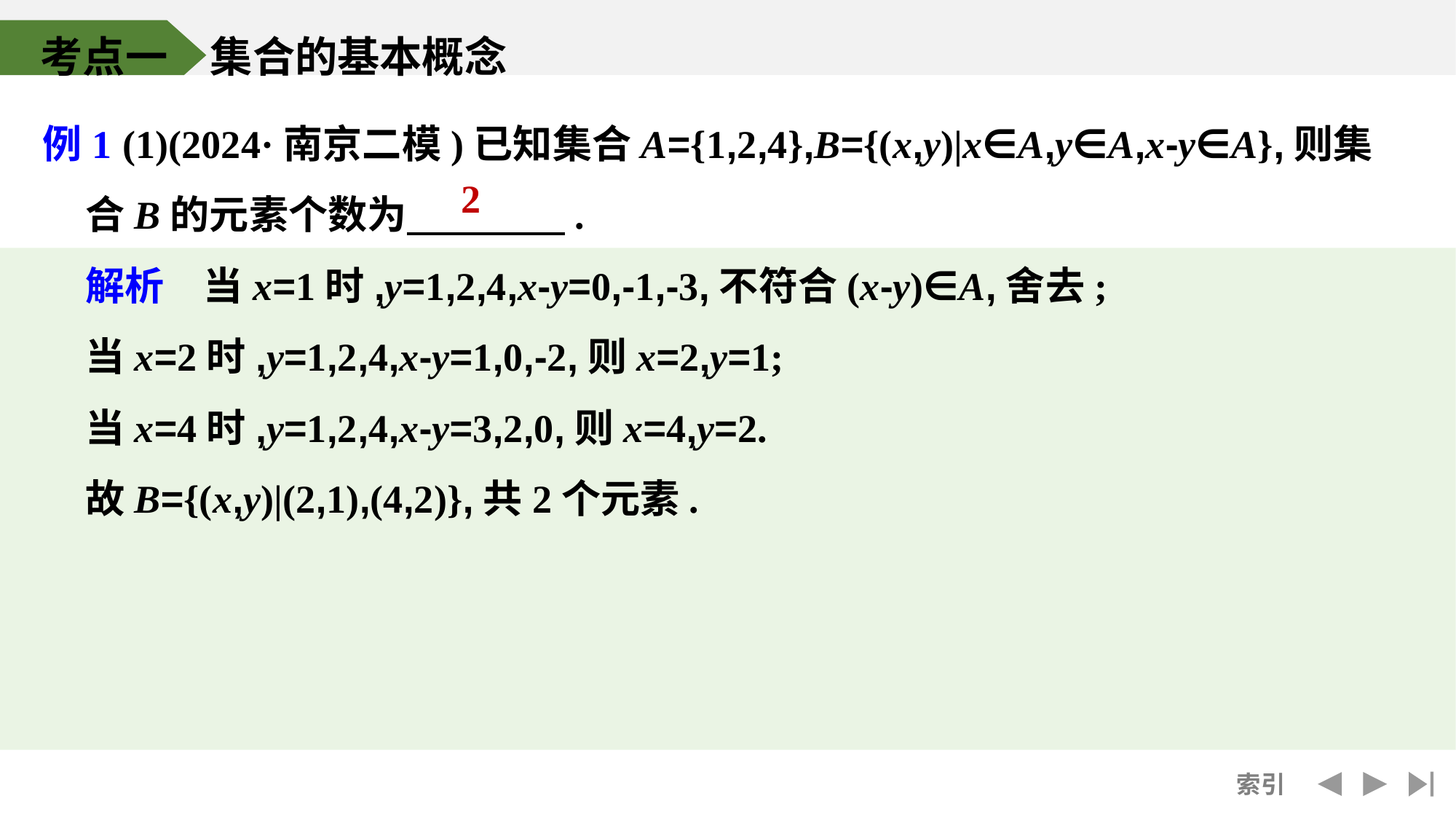

考点一　集合的基本概念
例1 (1)(2024·南京二模)已知集合A={1,2,4},B={(x,y)|x∈A,y∈A,x-y∈A},则集合B的元素个数为　　　　.
	解析　当x=1时,y=1,2,4,x-y=0,-1,-3,不符合(x-y)∈A,舍去;
	当x=2时,y=1,2,4,x-y=1,0,-2,则x=2,y=1;
	当x=4时,y=1,2,4,x-y=3,2,0,则x=4,y=2.
	故B={(x,y)|(2,1),(4,2)},共2个元素.
2